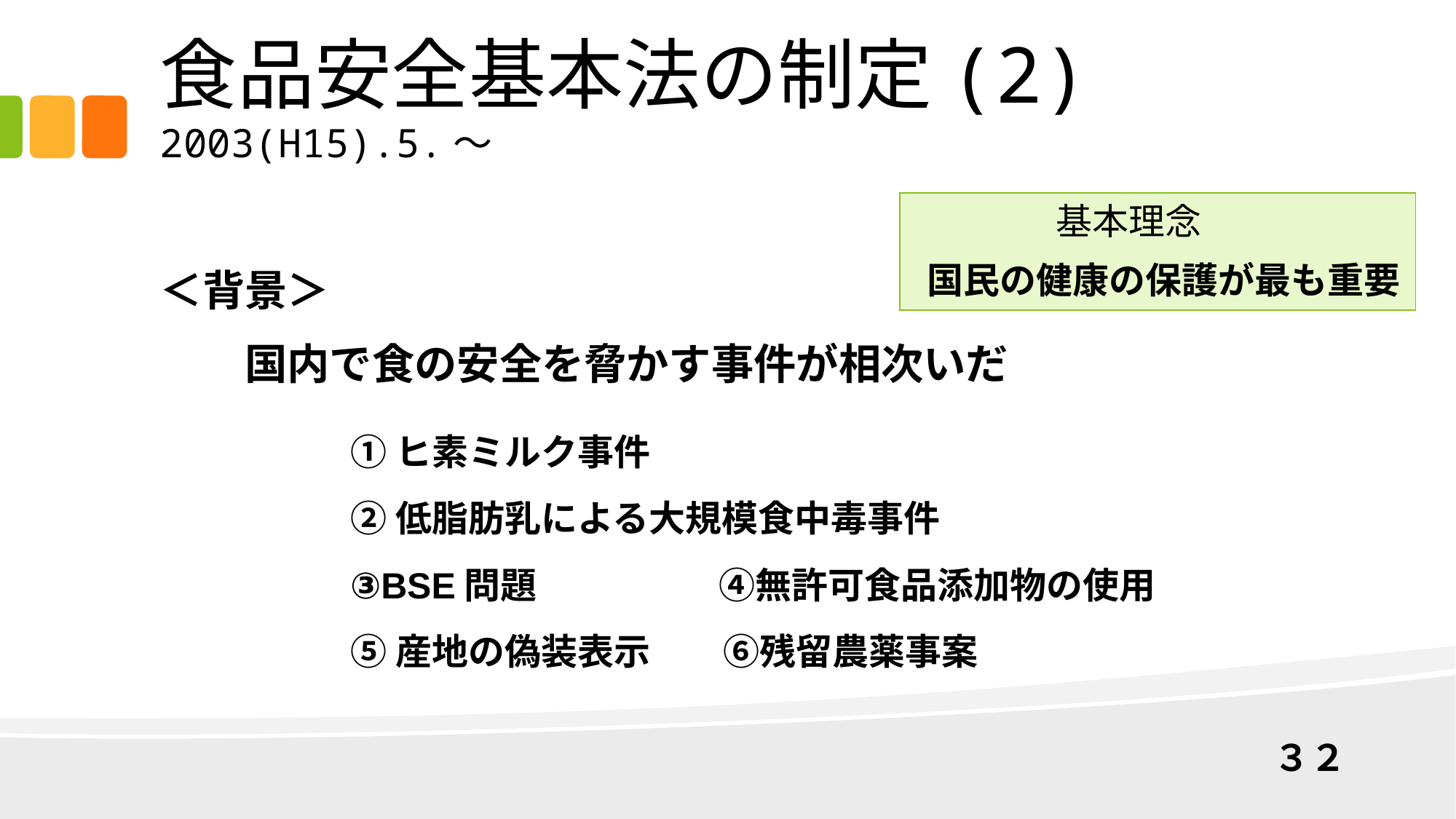

# 食品安全基本法の制定(2)　2003(H15).5.～
　　　　基本理念
 国民の健康の保護が最も重要
＜背景＞
　　国内で食の安全を脅かす事件が相次いだ
①ヒ素ミルク事件
②低脂肪乳による大規模食中毒事件
③BSE問題　　　　　④無許可食品添加物の使用
⑤産地の偽装表示　　⑥残留農薬事案
３２